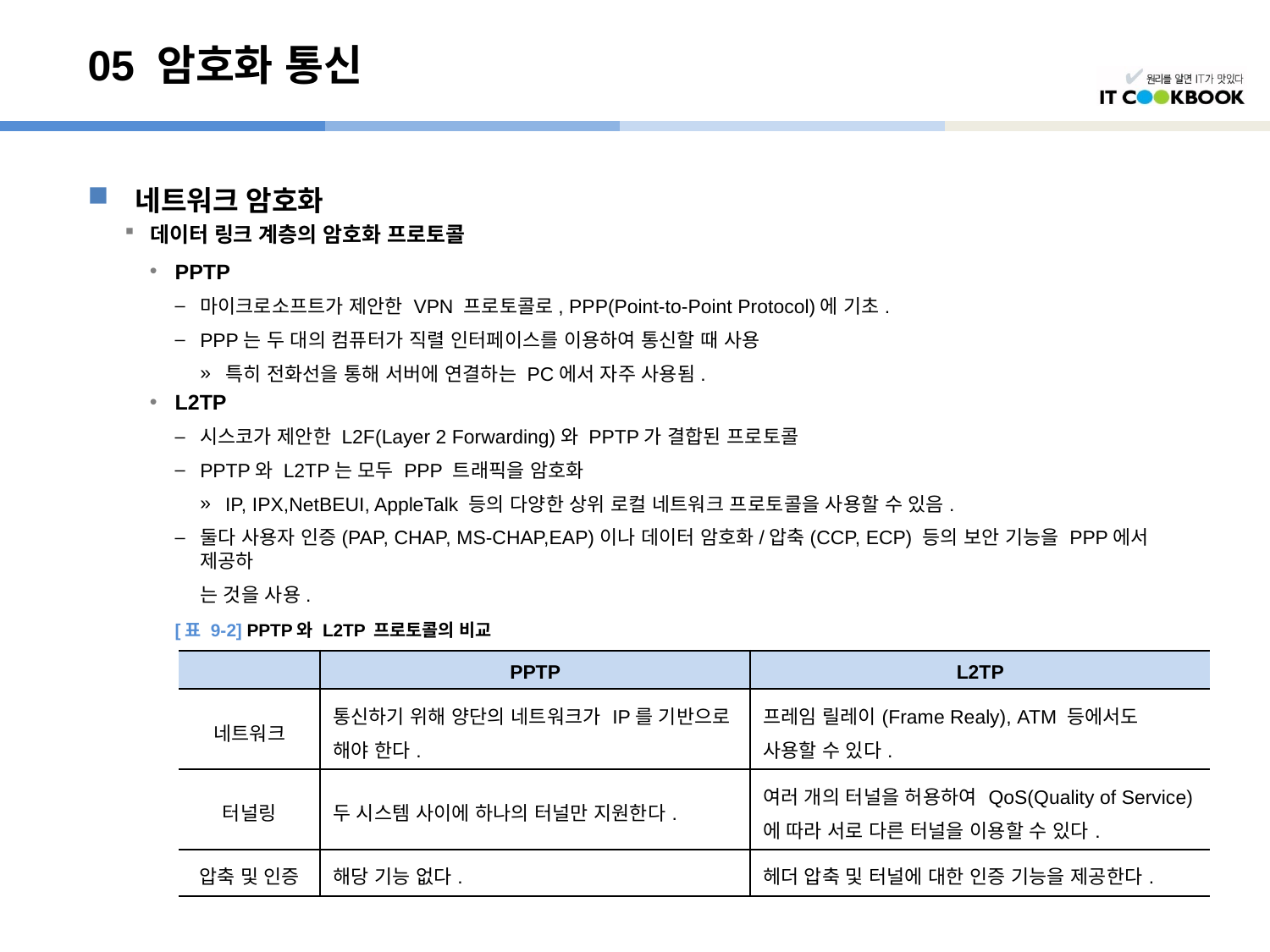

# 05 암호화 통신
네트워크 암호화
데이터 링크 계층의 암호화 프로토콜
PPTP
마이크로소프트가 제안한 VPN 프로토콜로, PPP(Point-to-Point Protocol)에 기초.
PPP는 두 대의 컴퓨터가 직렬 인터페이스를 이용하여 통신할 때 사용
특히 전화선을 통해 서버에 연결하는 PC에서 자주 사용됨.
L2TP
시스코가 제안한 L2F(Layer 2 Forwarding)와 PPTP가 결합된 프로토콜
PPTP와 L2TP는 모두 PPP 트래픽을 암호화
IP, IPX,NetBEUI, AppleTalk 등의 다양한 상위 로컬 네트워크 프로토콜을 사용할 수 있음.
둘다 사용자 인증(PAP, CHAP, MS-CHAP,EAP)이나 데이터 암호화/압축(CCP, ECP) 등의 보안 기능을 PPP에서 제공하
	는 것을 사용.
[표 9-2] PPTP와 L2TP 프로토콜의 비교
|  | PPTP | L2TP |
| --- | --- | --- |
| 네트워크 | 통신하기 위해 양단의 네트워크가 IP를 기반으로 해야 한다. | 프레임 릴레이(Frame Realy), ATM 등에서도 사용할 수 있다. |
| 터널링 | 두 시스템 사이에 하나의 터널만 지원한다. | 여러 개의 터널을 허용하여 QoS(Quality of Service)에 따라 서로 다른 터널을 이용할 수 있다. |
| 압축 및 인증 | 해당 기능 없다. | 헤더 압축 및 터널에 대한 인증 기능을 제공한다. |